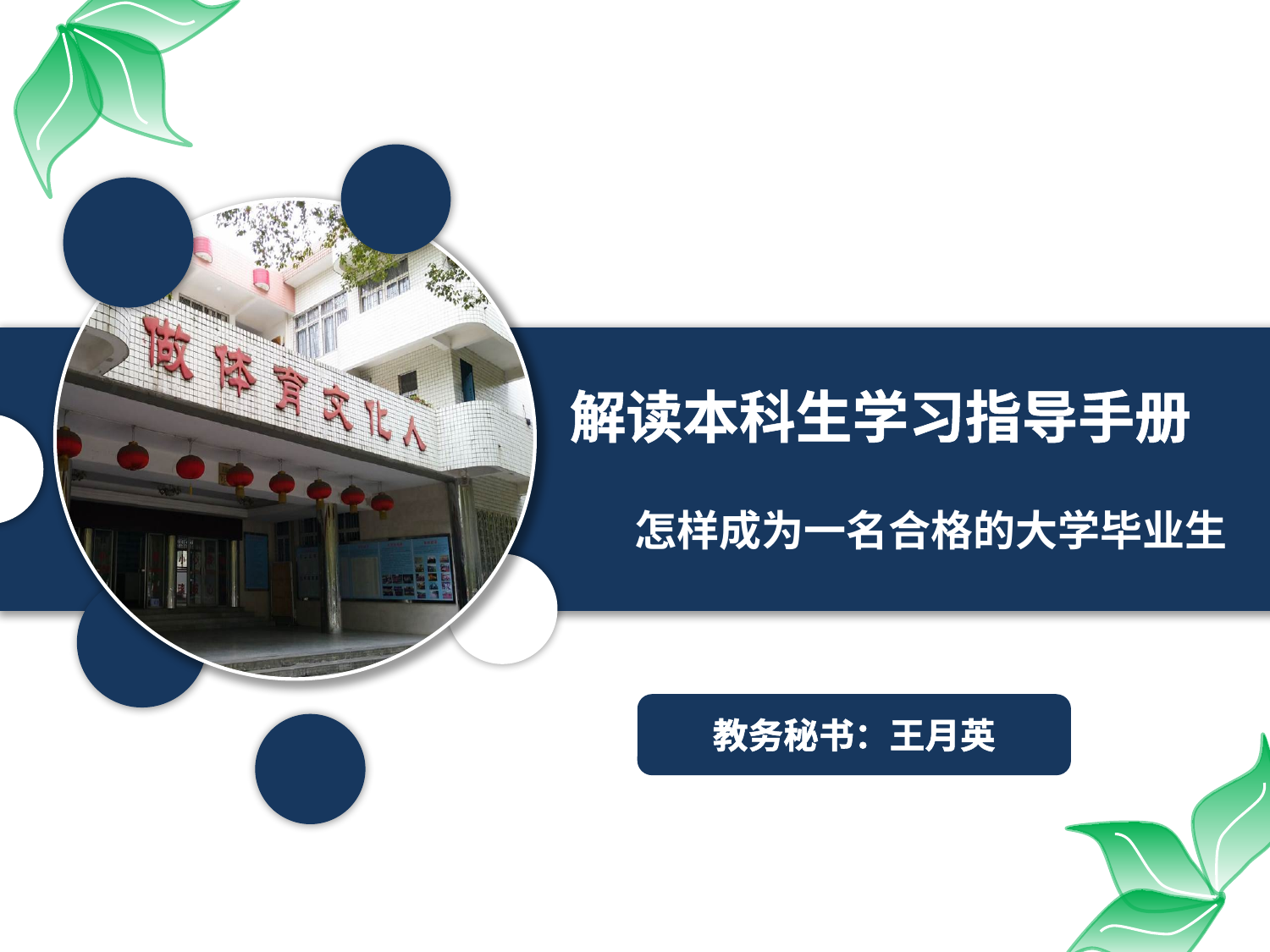

解读本科生学习指导手册

怎样成为一名合格的大学毕业生

教务秘书：王月英